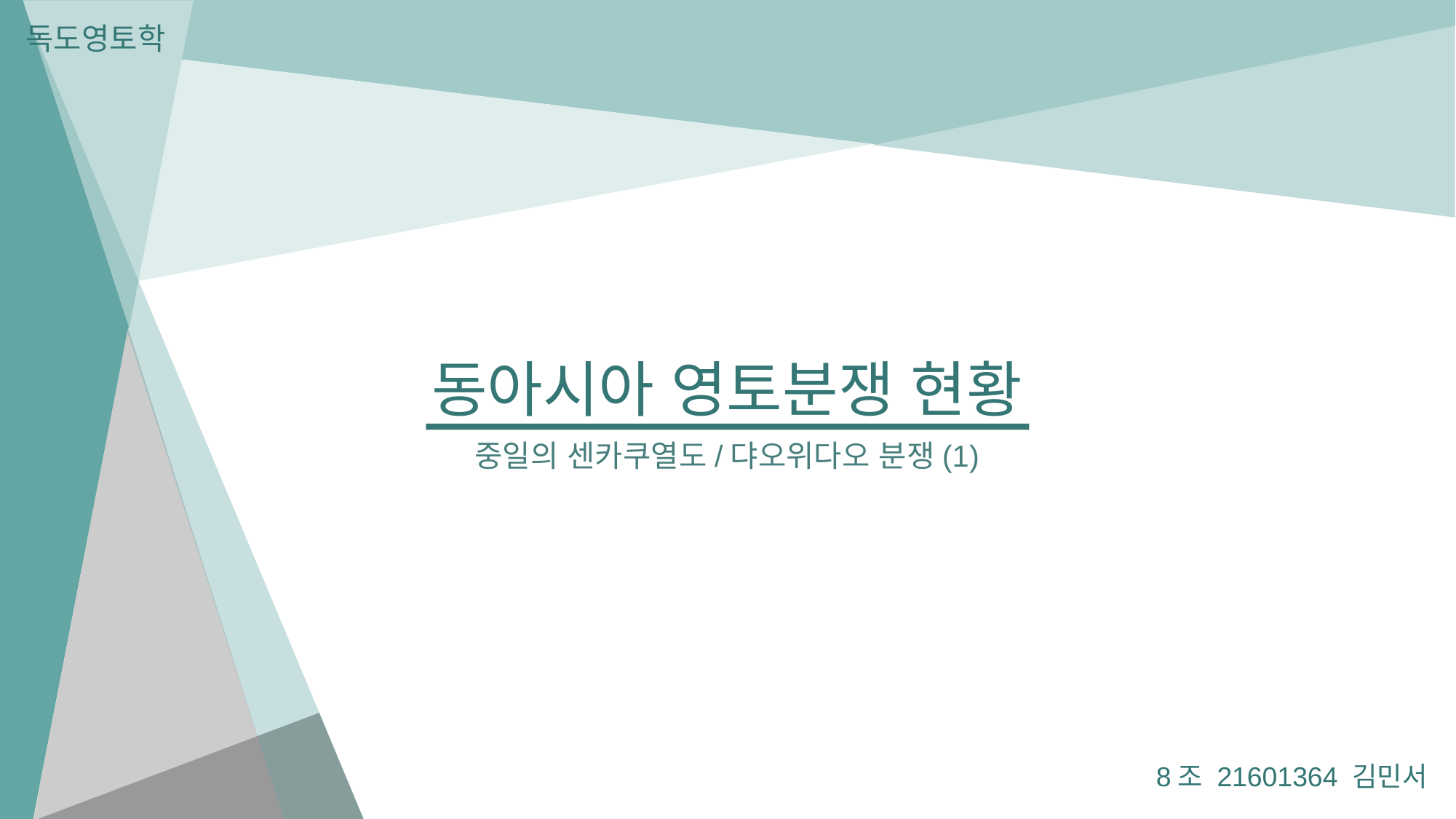

독도영토학
동아시아 영토분쟁 현황

중일의 센카쿠열도/댜오위다오 분쟁(1)

8조 21601364 김민서